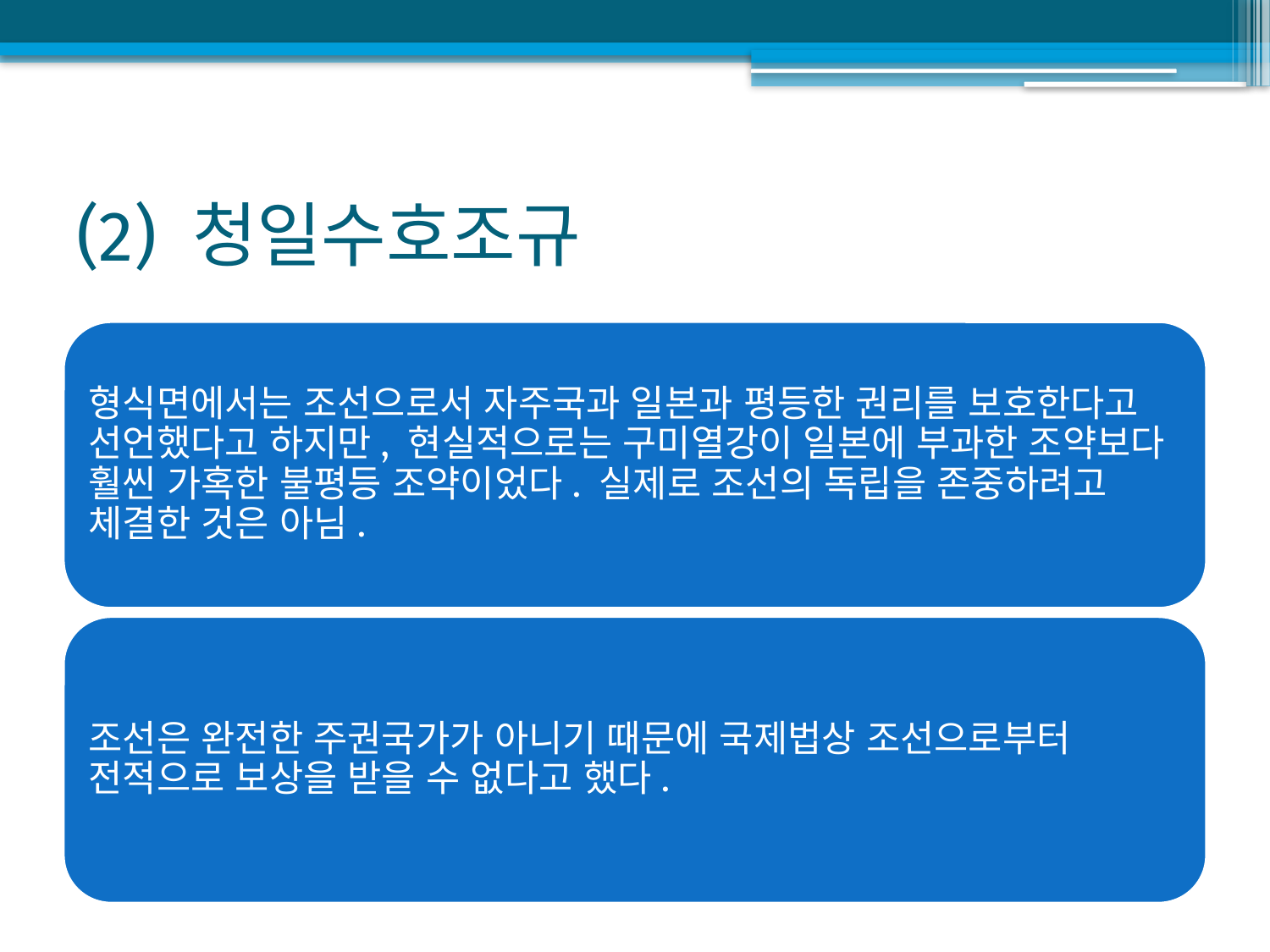

# (2) 청일수호조규
형식면에서는 조선으로서 자주국과 일본과 평등한 권리를 보호한다고 선언했다고 하지만, 현실적으로는 구미열강이 일본에 부과한 조약보다 훨씬 가혹한 불평등 조약이었다. 실제로 조선의 독립을 존중하려고 체결한 것은 아님.
조선은 완전한 주권국가가 아니기 때문에 국제법상 조선으로부터 전적으로 보상을 받을 수 없다고 했다.